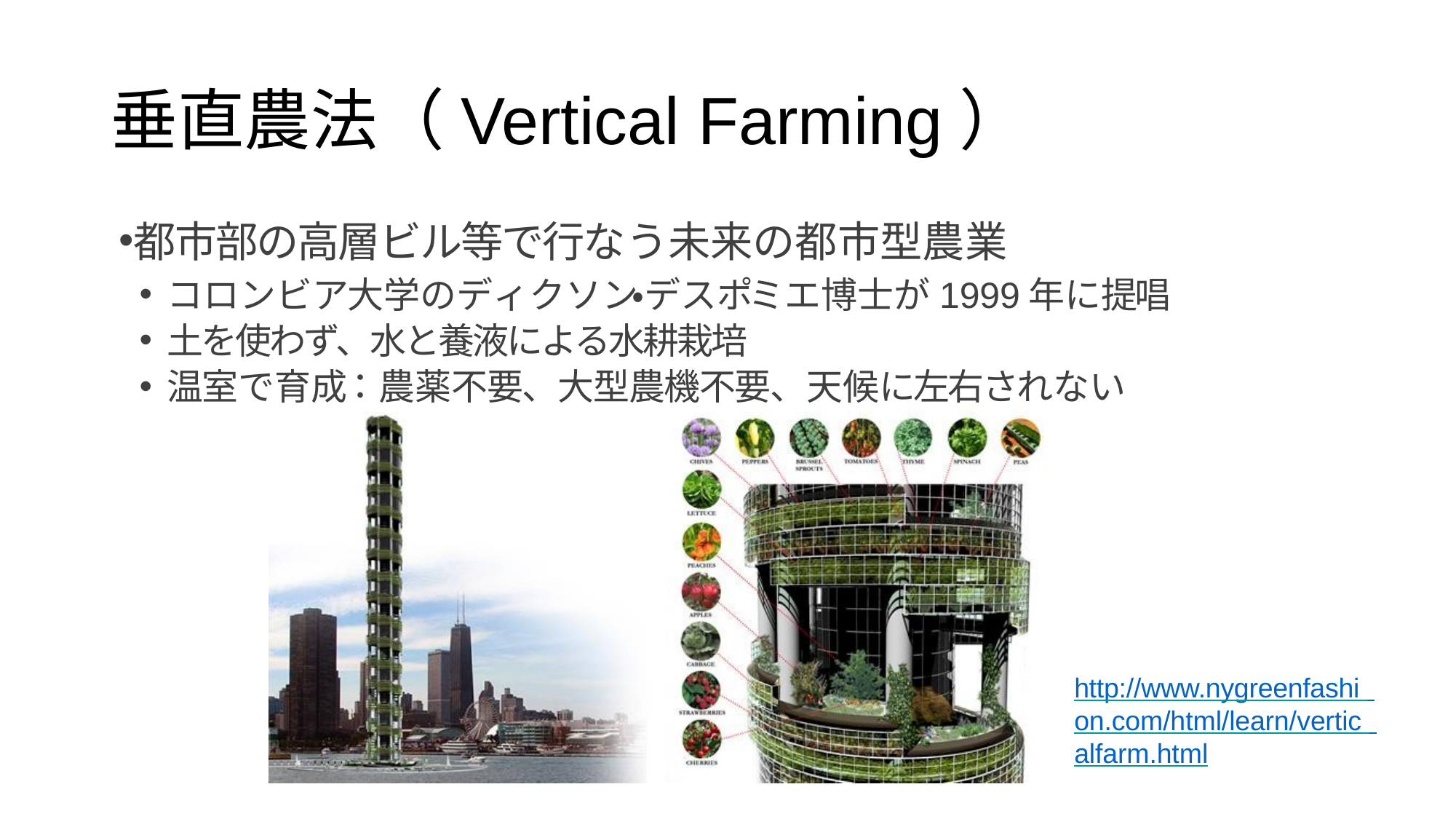

# 垂直農法（Vertical Farming）
都市部の高層ビル等で行なう未来の都市型農業
コロンビア大学のディクソン・デスポミエ博士が1999年に提唱
土を使わず、水と養液による水耕栽培
温室で育成：農薬不要、大型農機不要、天候に左右されない

http://www.nygreenfashi  on.com/html/learn/vertic  alfarm.html